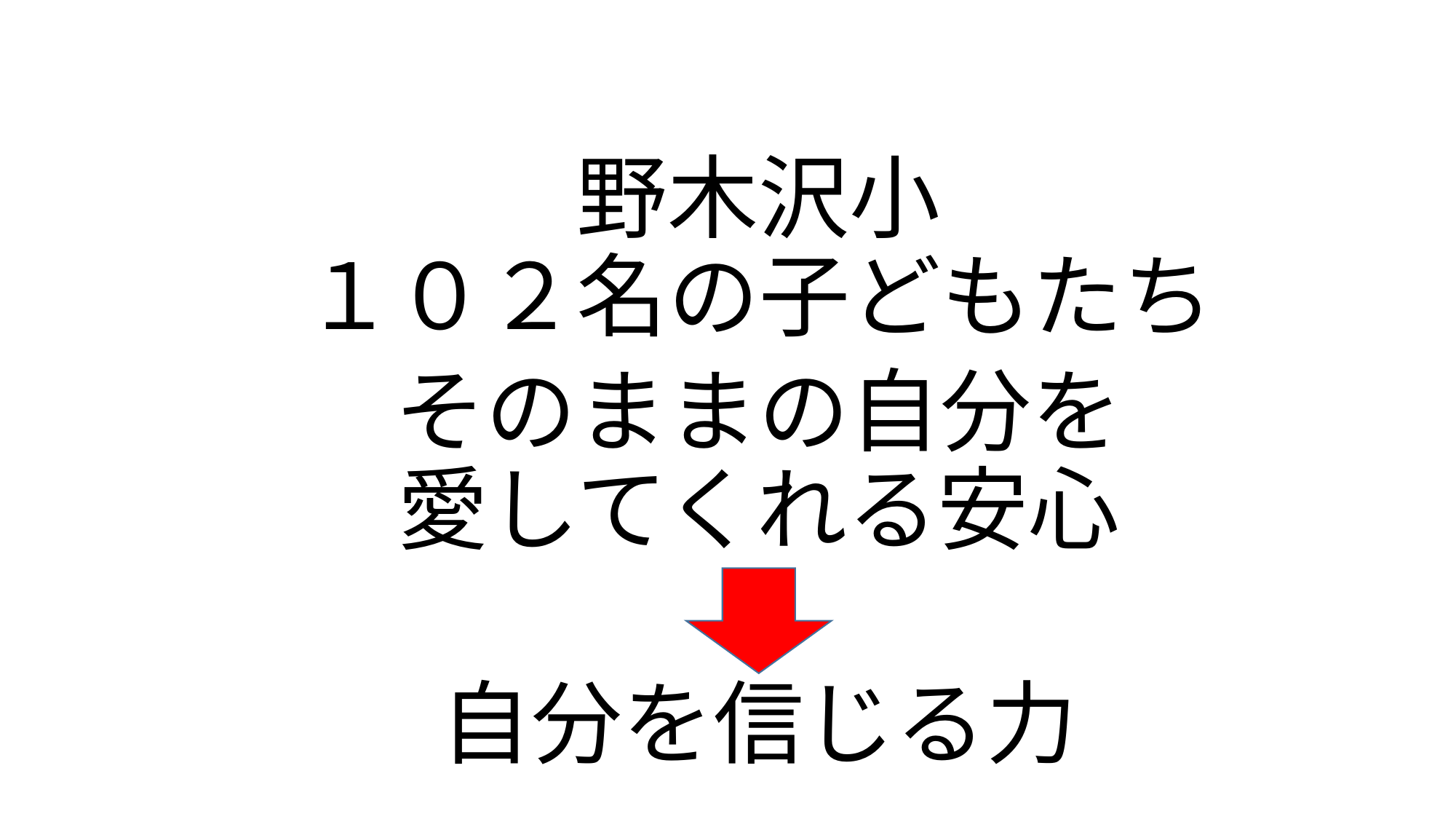

# 野木沢小 １０２名の子どもたち
そのままの自分を
愛してくれる安心

自分を信じる力